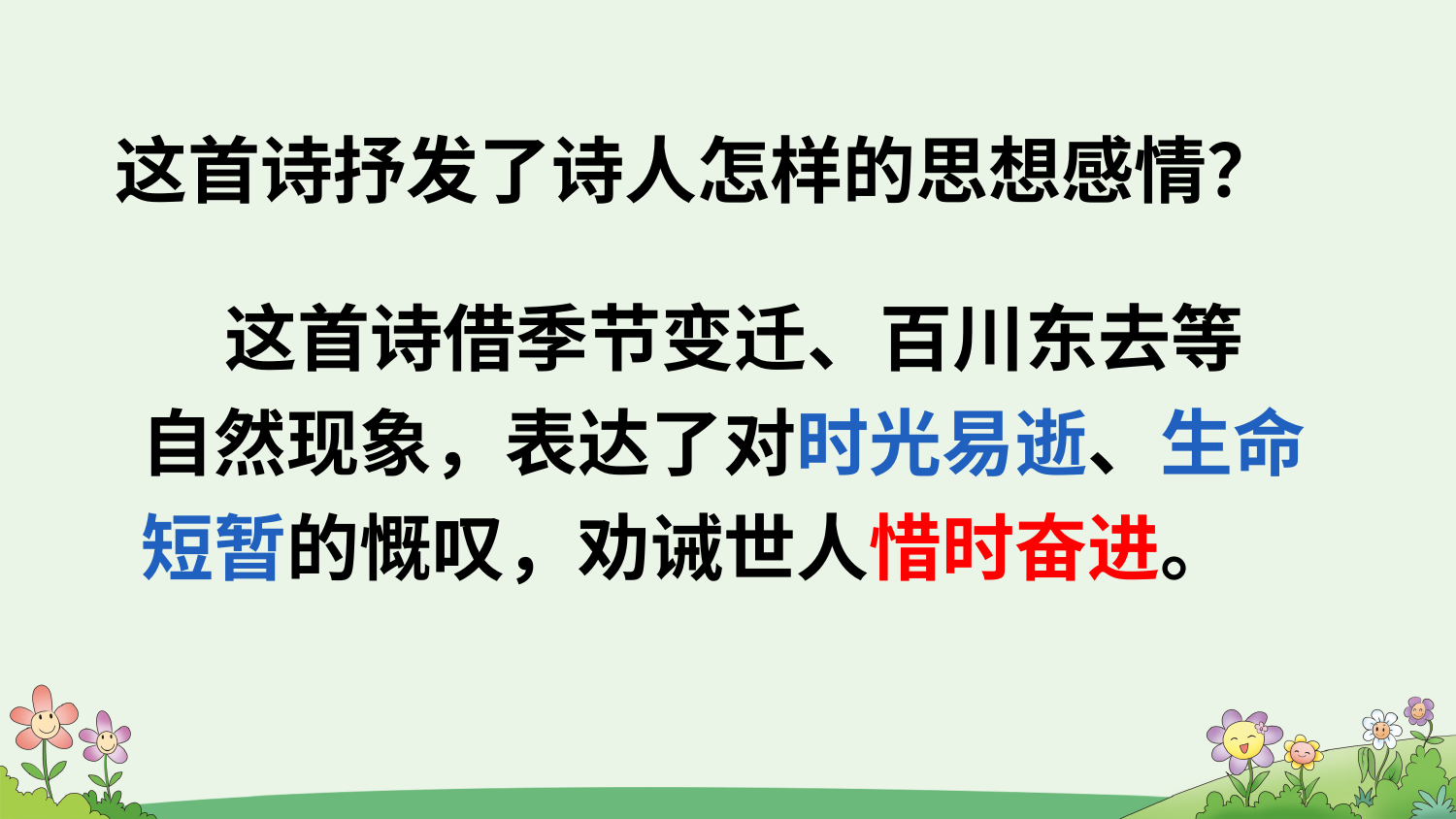

这首诗抒发了诗人怎样的思想感情？
    这首诗借季节变迁、百川东去等自然现象，表达了对时光易逝、生命短暂的慨叹，劝诫世人惜时奋进。